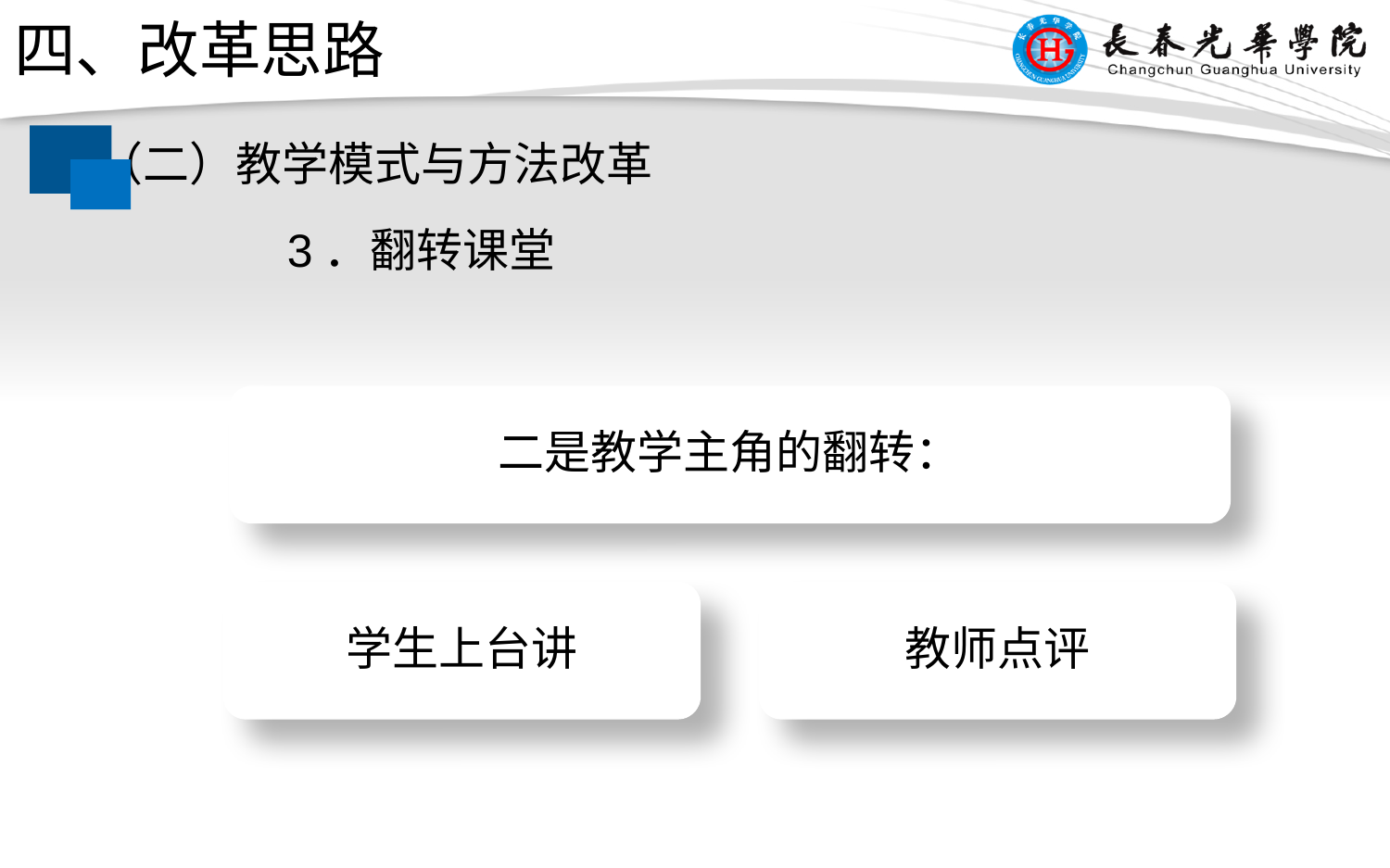

四、改革思路

（二）教学模式与方法改革
3．翻转课堂
二是教学主角的翻转：
学生上台讲
教师点评